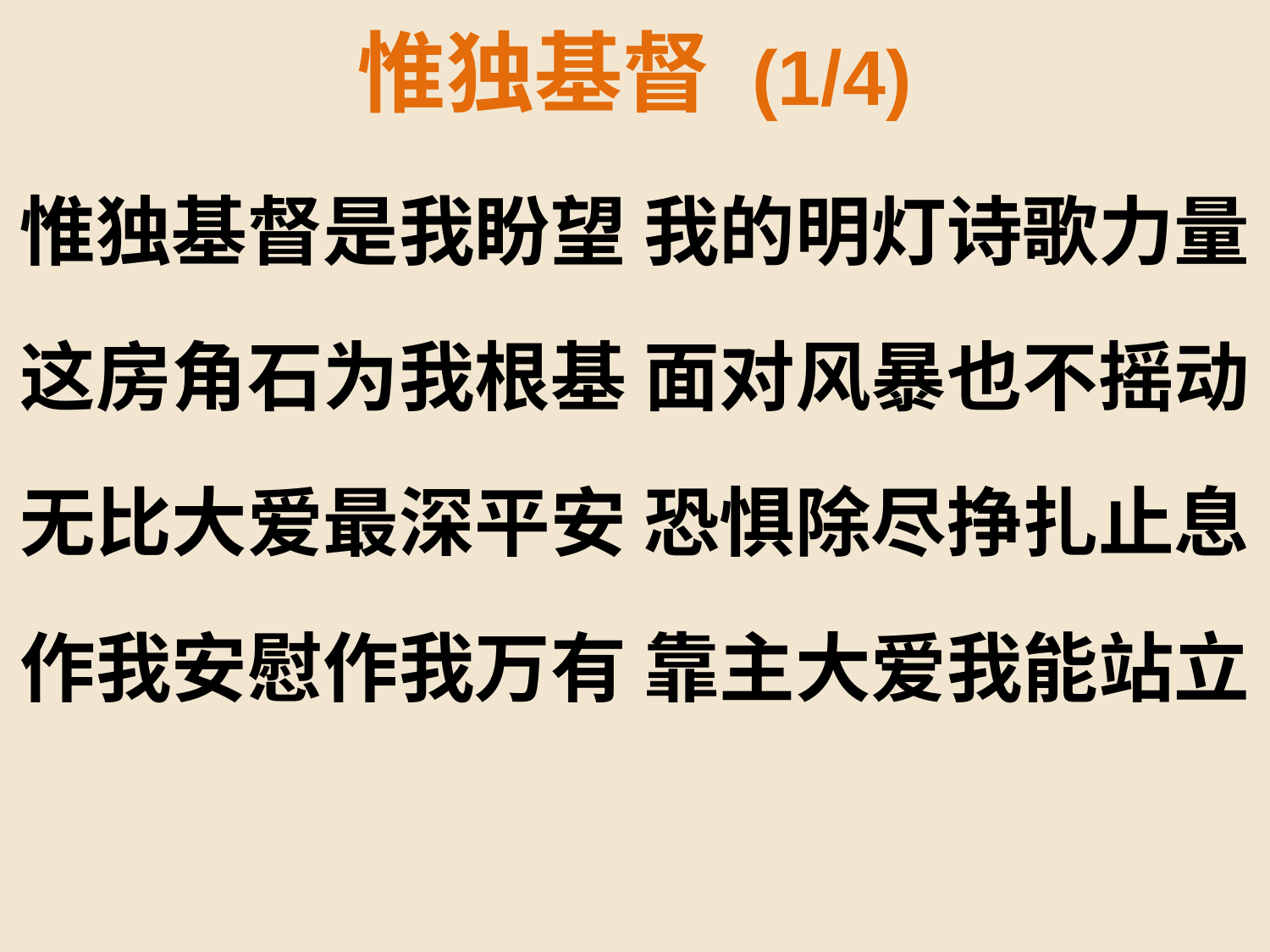

惟独基督 (1/4)
惟独基督是我盼望 我的明灯诗歌力量
这房角石为我根基 面对风暴也不摇动
无比大爱最深平安 恐惧除尽挣扎止息
作我安慰作我万有 靠主大爱我能站立